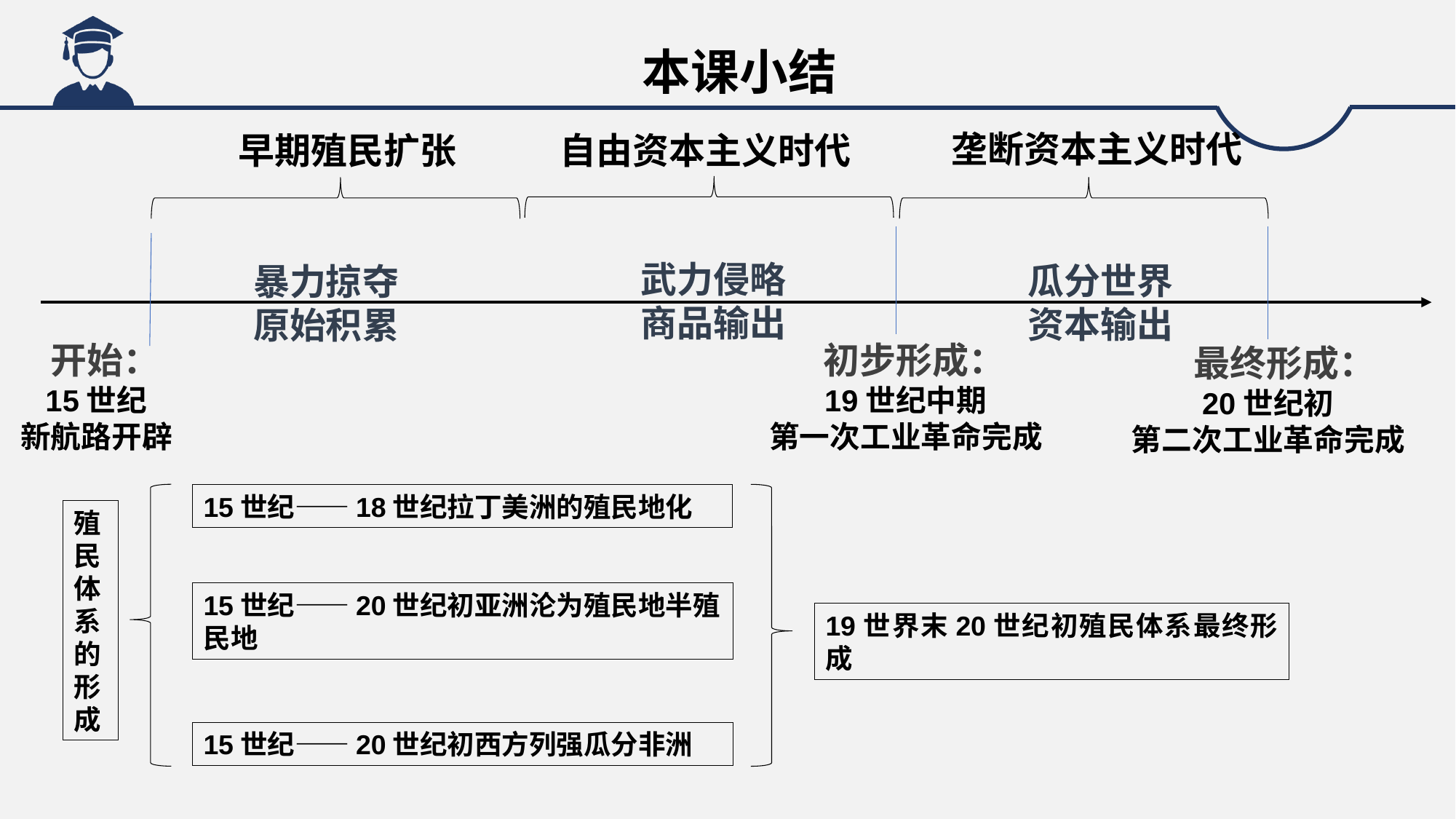

本课小结

垄断资本主义时代
早期殖民扩张
自由资本主义时代
武力侵略
商品输出
瓜分世界资本输出
暴力掠夺
原始积累
 开始：
15世纪
新航路开辟
 初步形成：
19世纪中期
第一次工业革命完成
   最终形成：
20世纪初
第二次工业革命完成

15世纪——18世纪拉丁美洲的殖民地化

殖民体系的形成
15世纪——20世纪初亚洲沦为殖民地半殖民地
19世界末20世纪初殖民体系最终形成
15世纪——20世纪初西方列强瓜分非洲